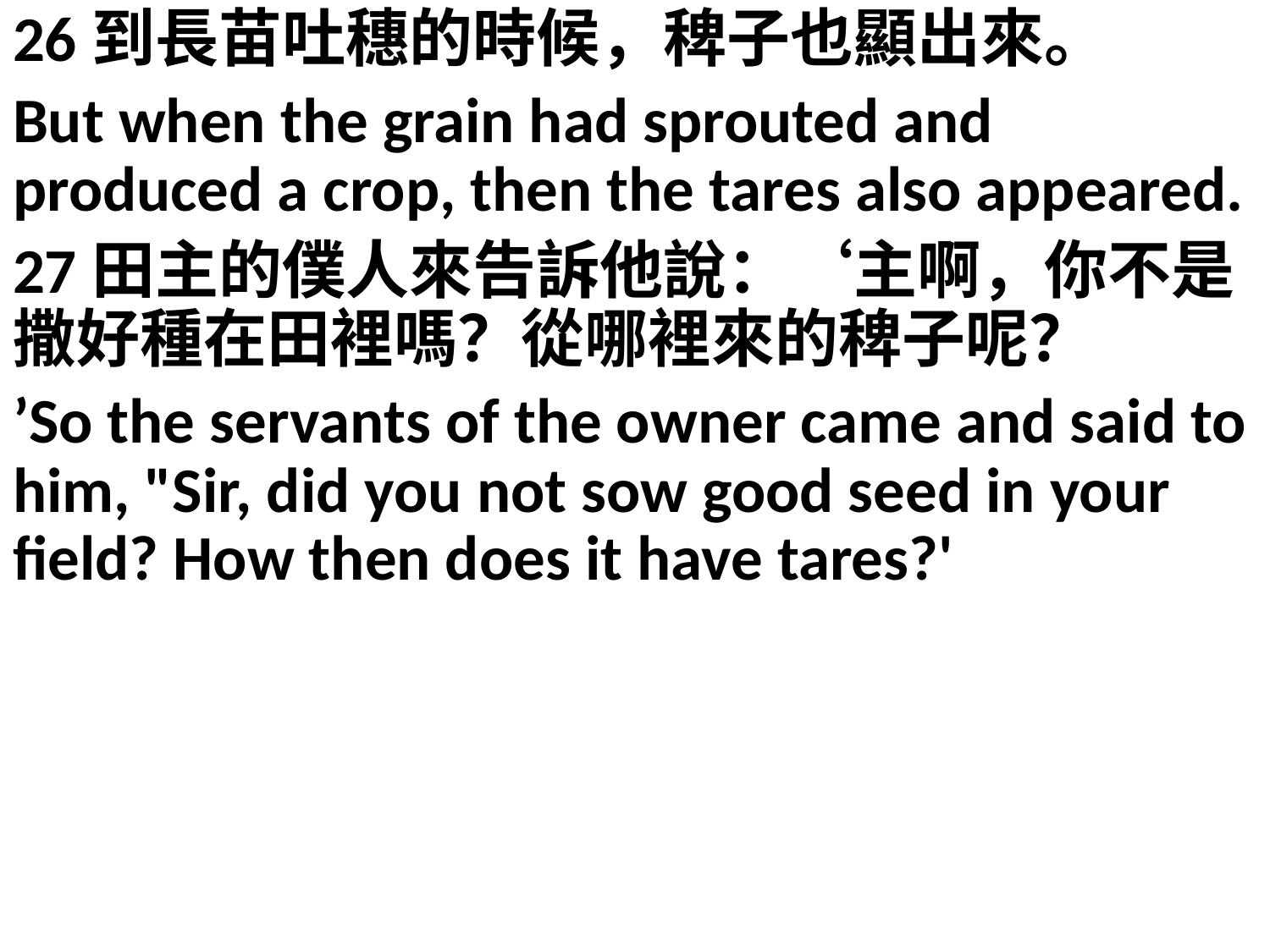

26到長苗吐穗的時候，稗子也顯出來。
But when the grain had sprouted and produced a crop, then the tares also appeared.
27田主的僕人來告訴他說：‘主啊，你不是撒好種在田裡嗎？從哪裡來的稗子呢？
’So the servants of the owner came and said to him, "Sir, did you not sow good seed in your field? How then does it have tares?'